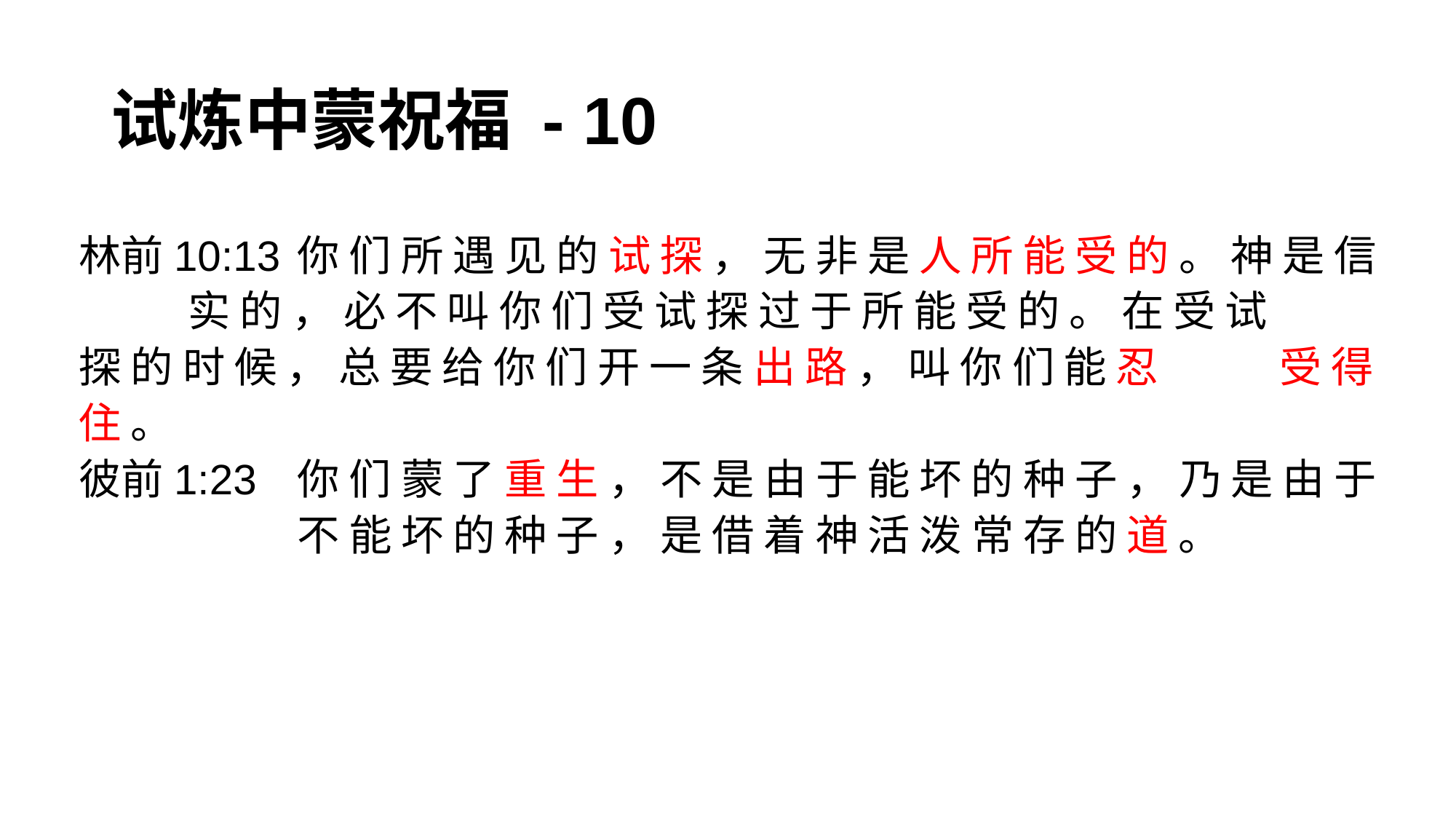

# 试炼中蒙祝福 - 10
林前10:13	你 们 所 遇 见 的 试 探 ， 无 非 是 人 所 能 受 的 。 神 是 信 		实 的 ， 必 不 叫 你 们 受 试 探 过 于 所 能 受 的 。 在 受 试 		探 的 时 候 ， 总 要 给 你 们 开 一 条 出 路 ， 叫 你 们 能 忍 		受 得 住 。
彼前1:23	你 们 蒙 了 重 生 ， 不 是 由 于 能 坏 的 种 子 ， 乃 是 由 于
		不 能 坏 的 种 子 ， 是 借 着 神 活 泼 常 存 的 道 。